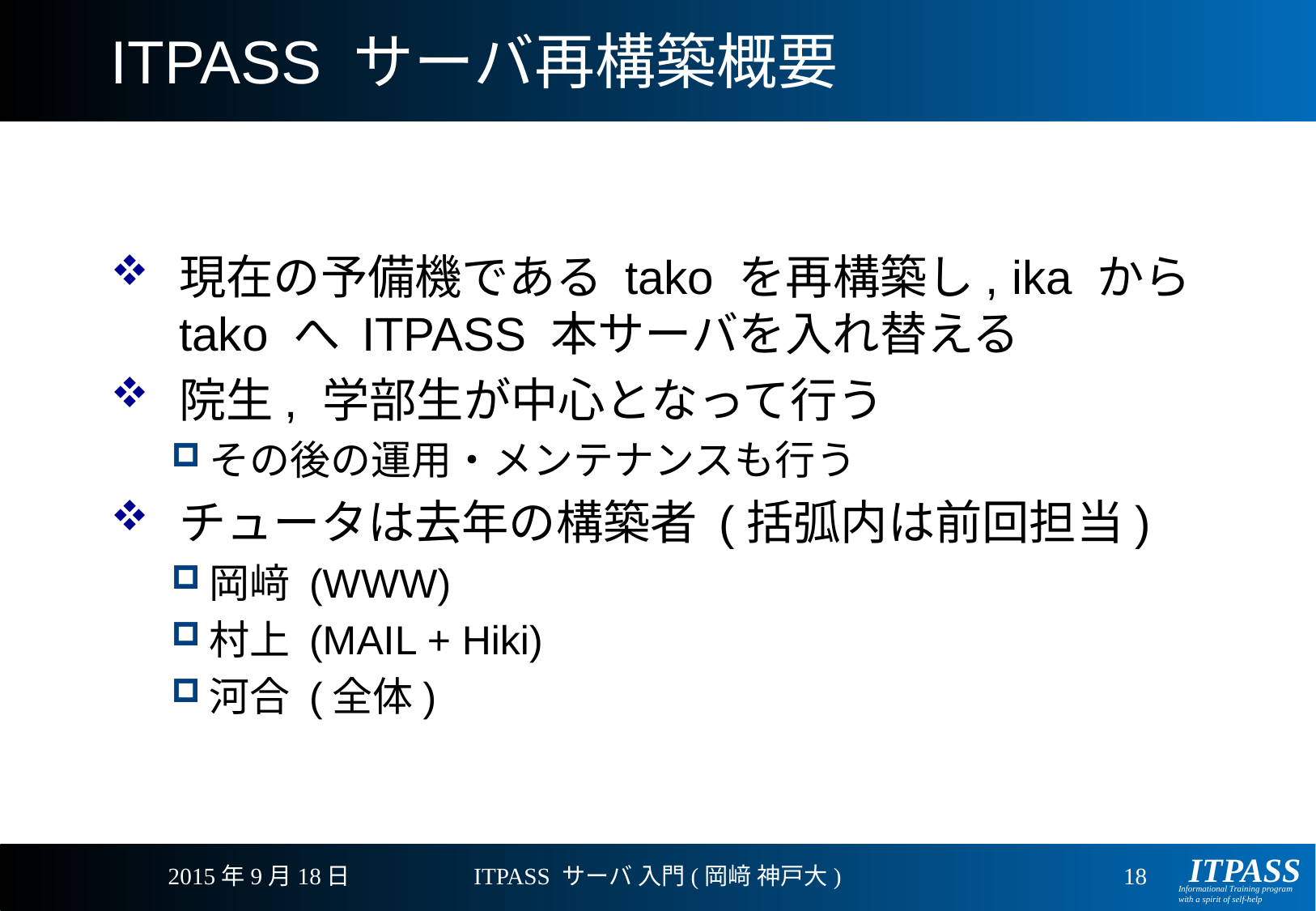

# ITPASS サーバ再構築概要
現在の予備機である tako を再構築し, ika から tako へ ITPASS 本サーバを入れ替える
院生, 学部生が中心となって行う
その後の運用・メンテナンスも行う
チュータは去年の構築者 (括弧内は前回担当)
岡﨑 (WWW)
村上 (MAIL + Hiki)
河合 (全体)
2015年9月18日
ITPASS サーバ 入門(岡﨑 神戸大)
18